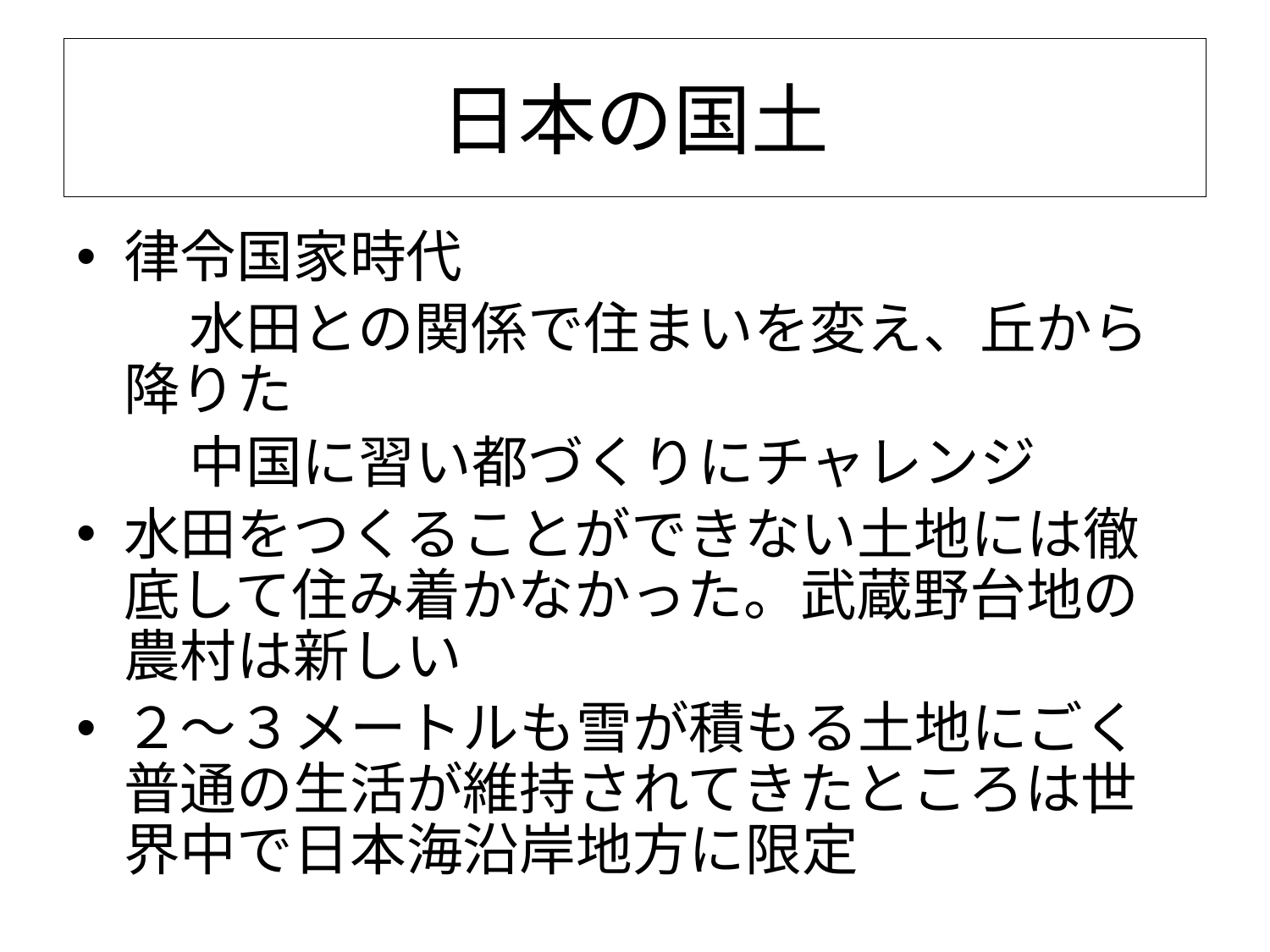

# 日本の国土
律令国家時代
　　水田との関係で住まいを変え、丘から降りた
　　中国に習い都づくりにチャレンジ
水田をつくることができない土地には徹底して住み着かなかった。武蔵野台地の農村は新しい
２～３メートルも雪が積もる土地にごく普通の生活が維持されてきたところは世界中で日本海沿岸地方に限定